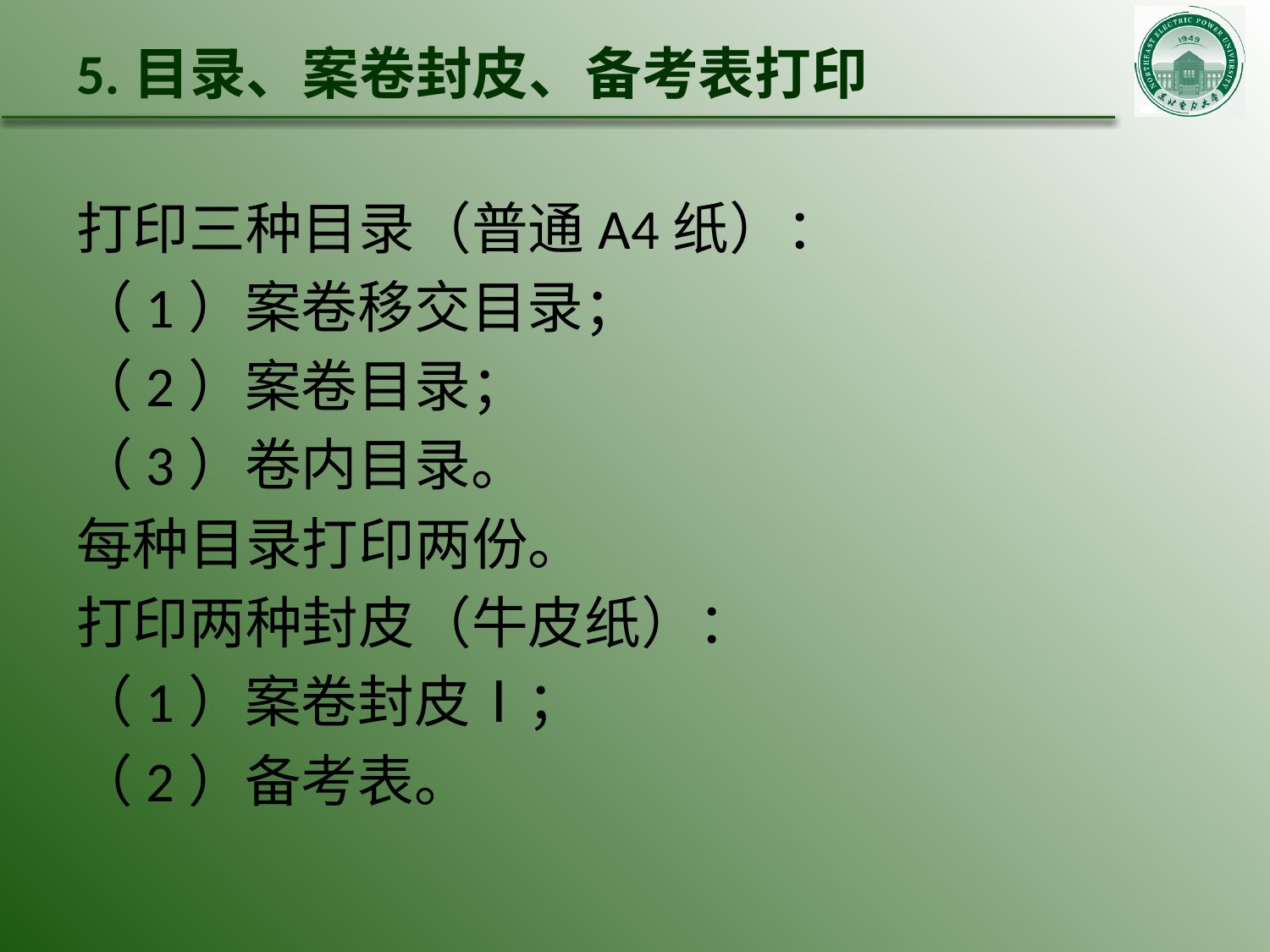

# 5.目录、案卷封皮、备考表打印
打印三种目录（普通A4纸）：
（1）案卷移交目录；
（2）案卷目录；
（3）卷内目录。
每种目录打印两份。
打印两种封皮（牛皮纸）：
（1）案卷封皮Ⅰ；
（2）备考表。